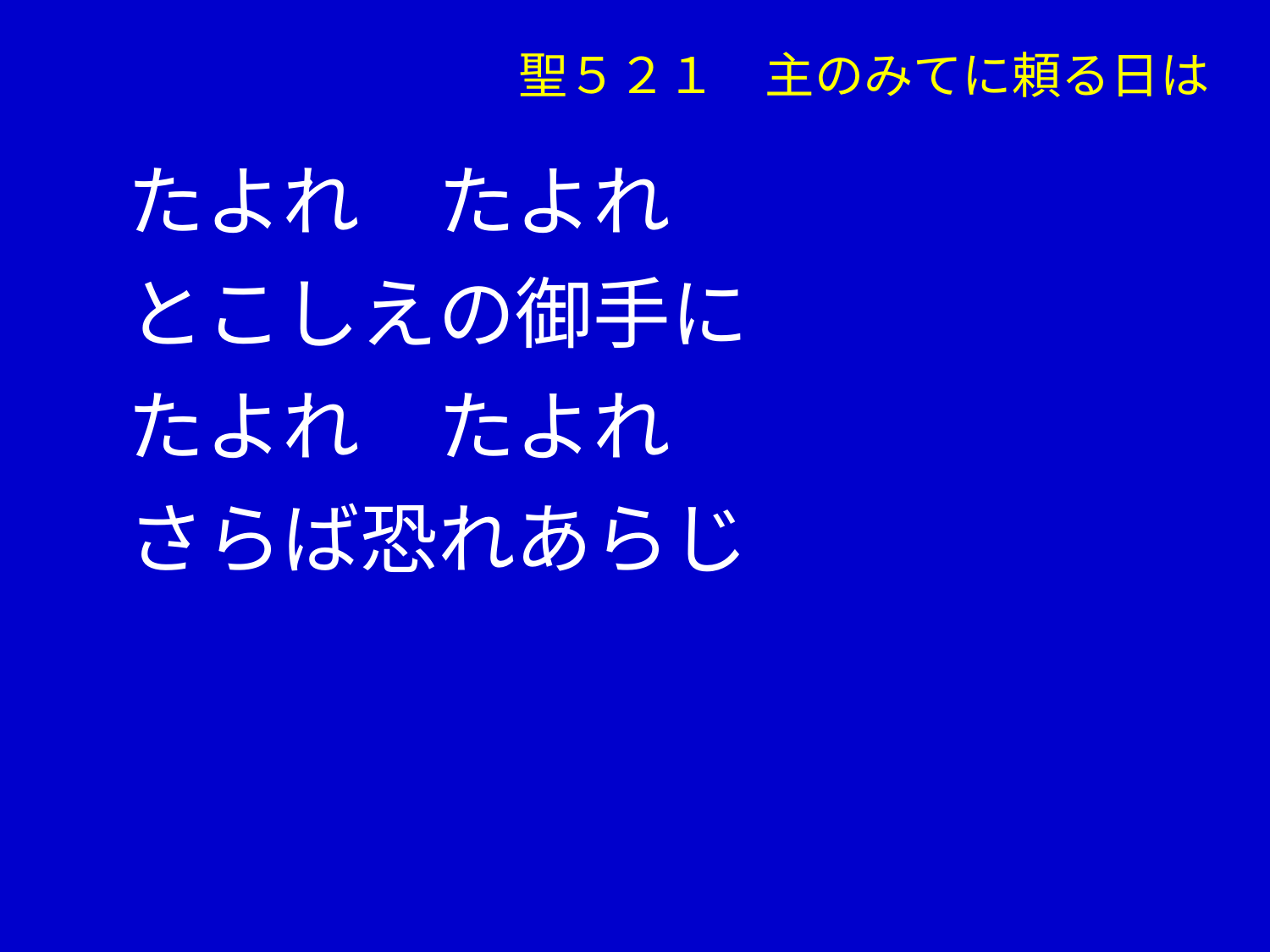

聖５２１　主のみてに頼る日は
たよれ　たよれ
とこしえの御手に
たよれ　たよれ
さらば恐れあらじ